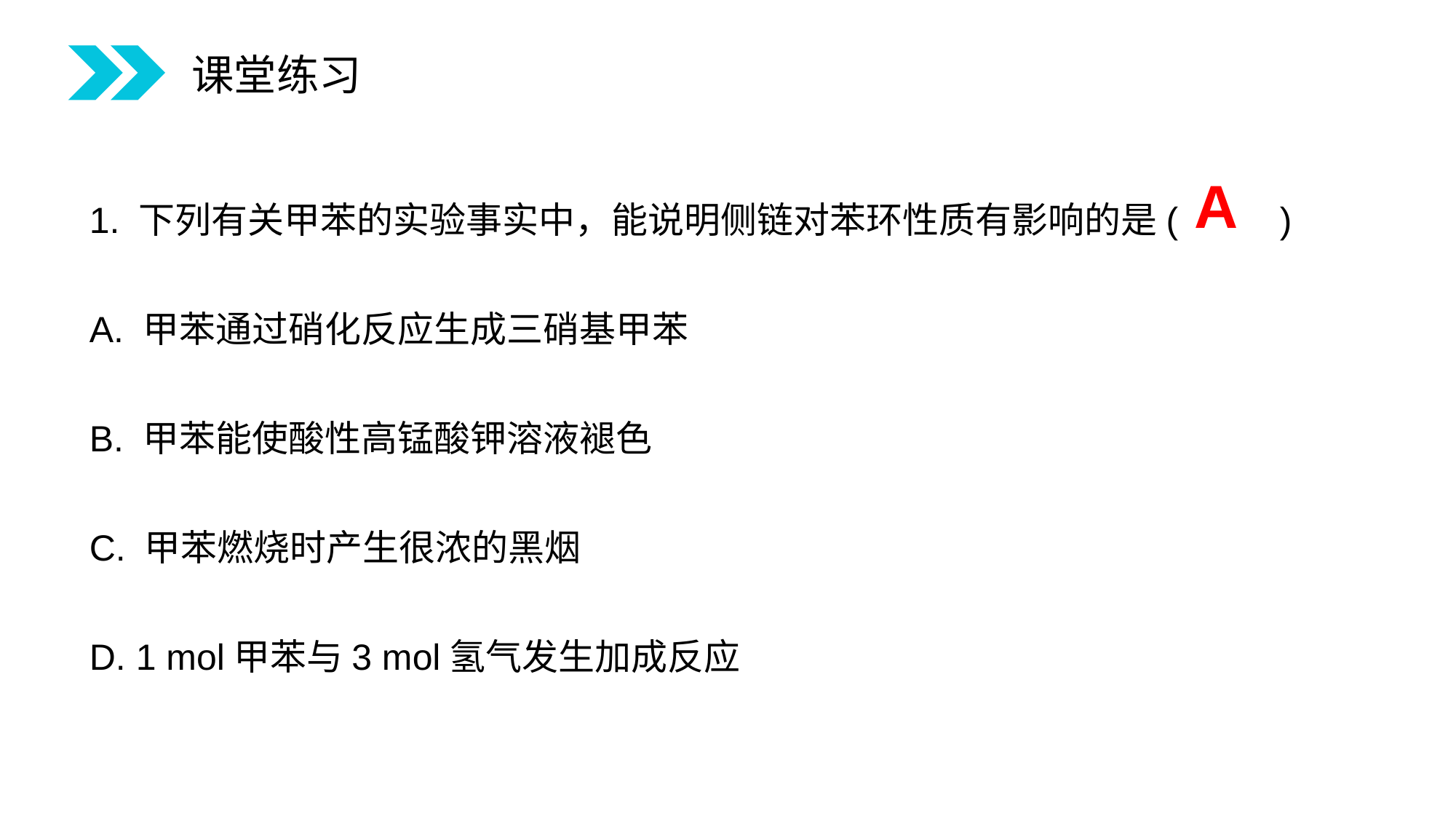

课堂练习
1. 下列有关甲苯的实验事实中，能说明侧链对苯环性质有影响的是(          )
A. 甲苯通过硝化反应生成三硝基甲苯
B. 甲苯能使酸性高锰酸钾溶液褪色
C. 甲苯燃烧时产生很浓的黑烟
D. 1 mol甲苯与3 mol氢气发生加成反应
A